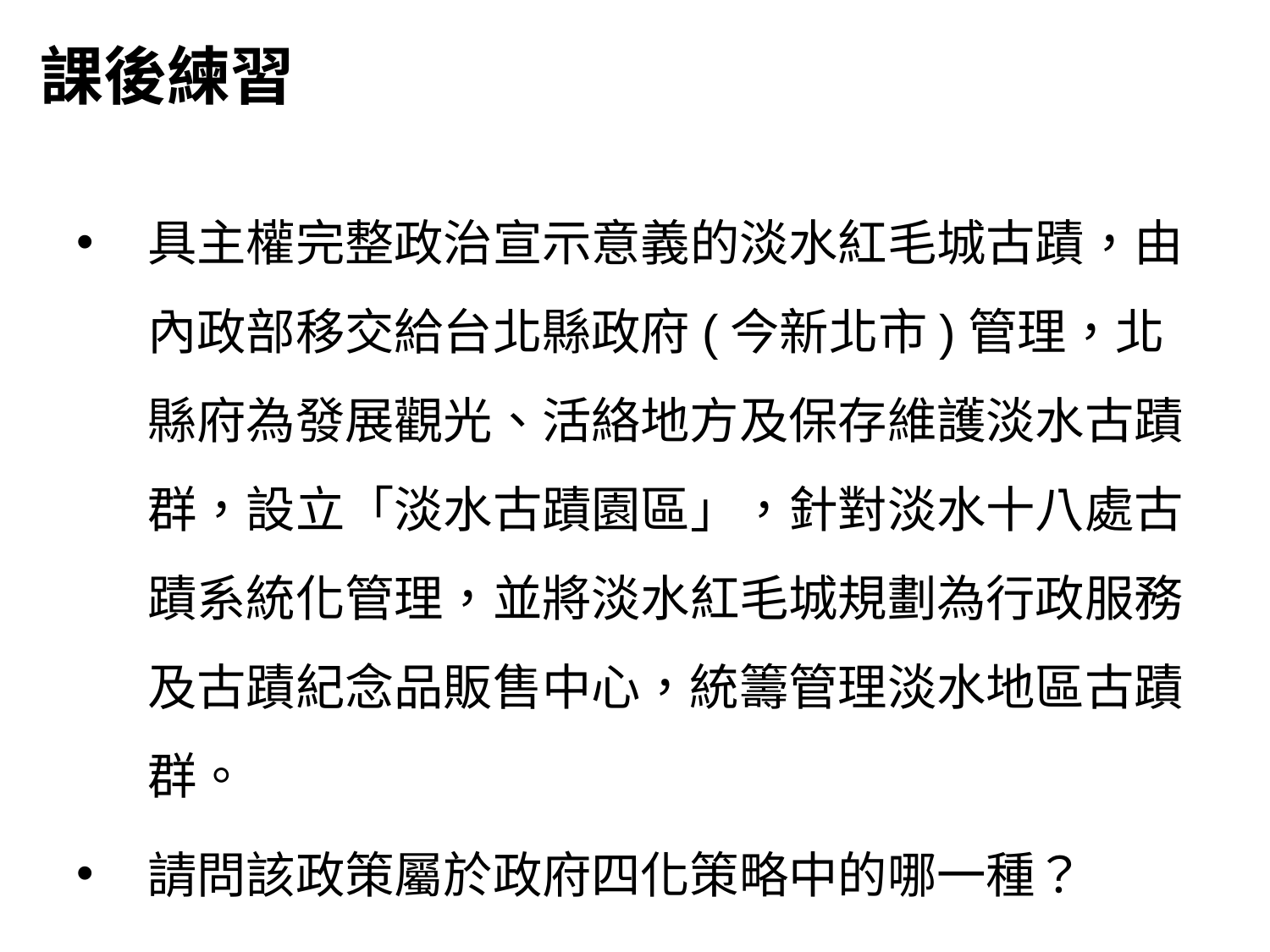

課後練習
具主權完整政治宣示意義的淡水紅毛城古蹟，由內政部移交給台北縣政府(今新北市)管理，北縣府為發展觀光、活絡地方及保存維護淡水古蹟群，設立「淡水古蹟園區」，針對淡水十八處古蹟系統化管理，並將淡水紅毛城規劃為行政服務及古蹟紀念品販售中心，統籌管理淡水地區古蹟群。
請問該政策屬於政府四化策略中的哪一種？